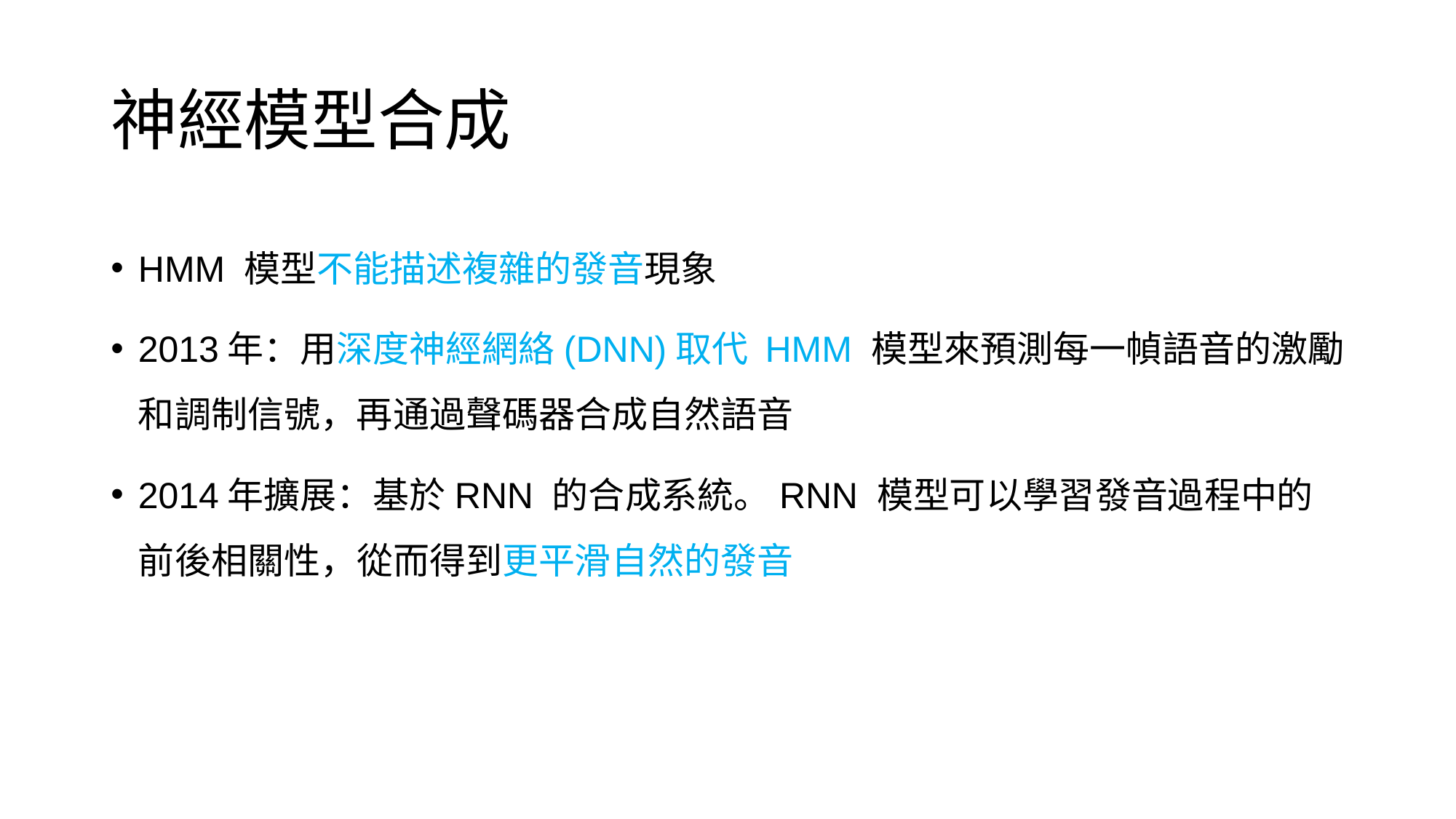

# 神經模型合成
HMM 模型不能描述複雜的發音現象
2013年：用深度神經網絡(DNN)取代 HMM 模型來預測每一幀語音的激勵和調制信號，再通過聲碼器合成自然語音
2014年擴展：基於RNN 的合成系統。RNN 模型可以學習發音過程中的前後相關性，從而得到更平滑自然的發音